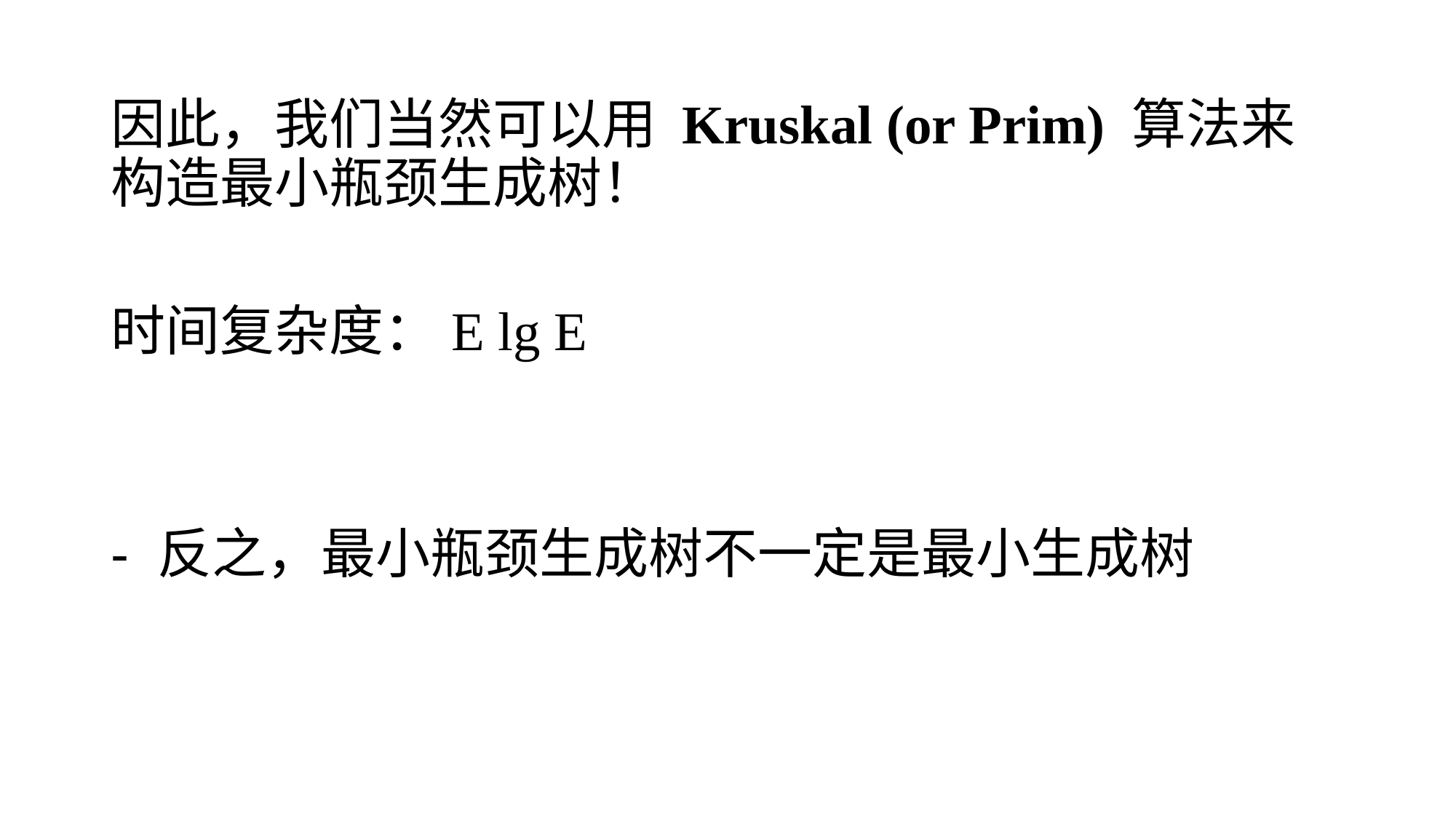

因此，我们当然可以用 Kruskal (or Prim) 算法来构造最小瓶颈生成树！

时间复杂度：E lg E

- 反之，最小瓶颈生成树不一定是最小生成树